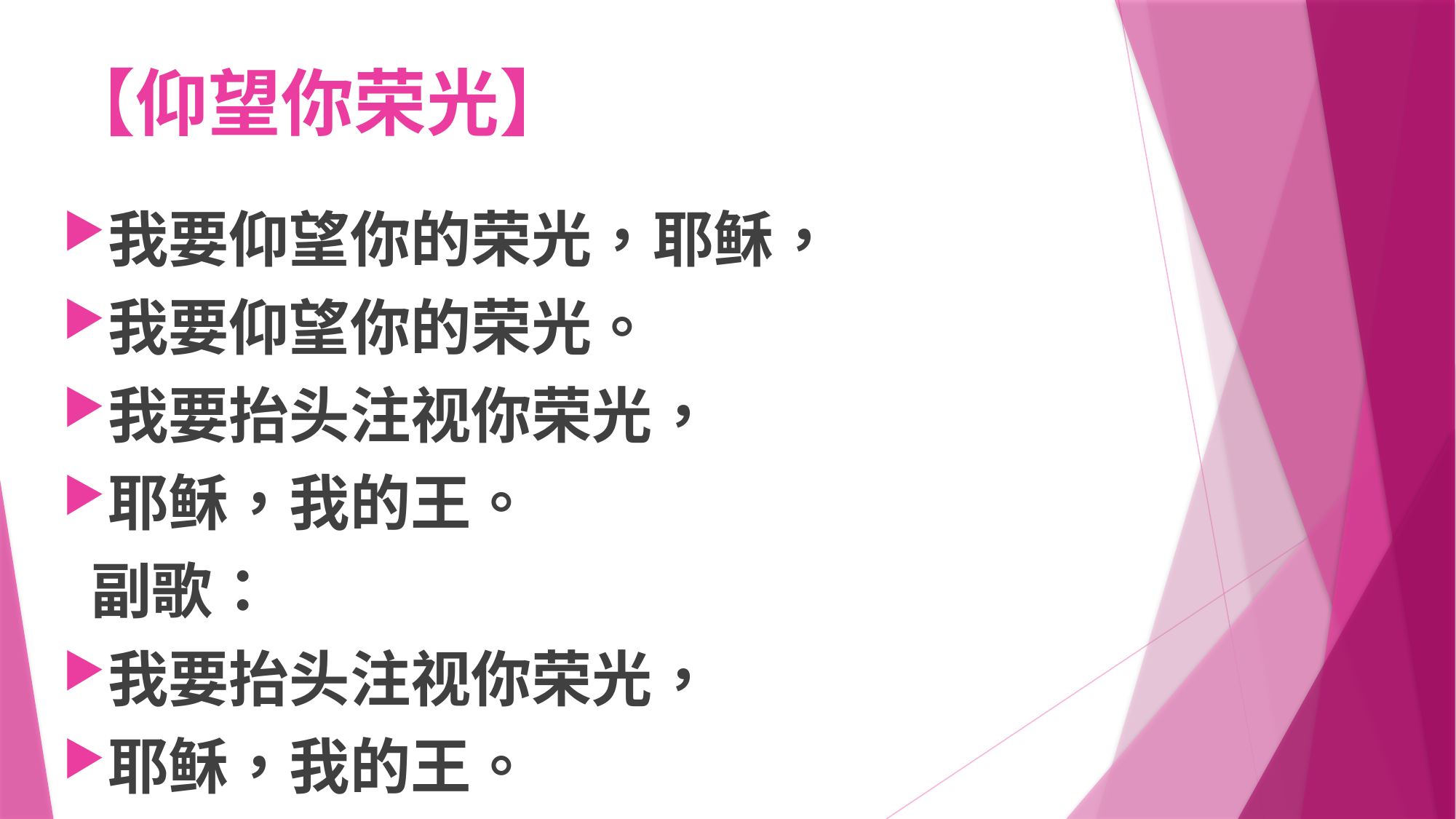

# 【仰望你荣光】
我要仰望你的荣光，耶稣，
我要仰望你的荣光。
我要抬头注视你荣光，
耶稣，我的王。
 副歌：
我要抬头注视你荣光，
耶稣，我的王。